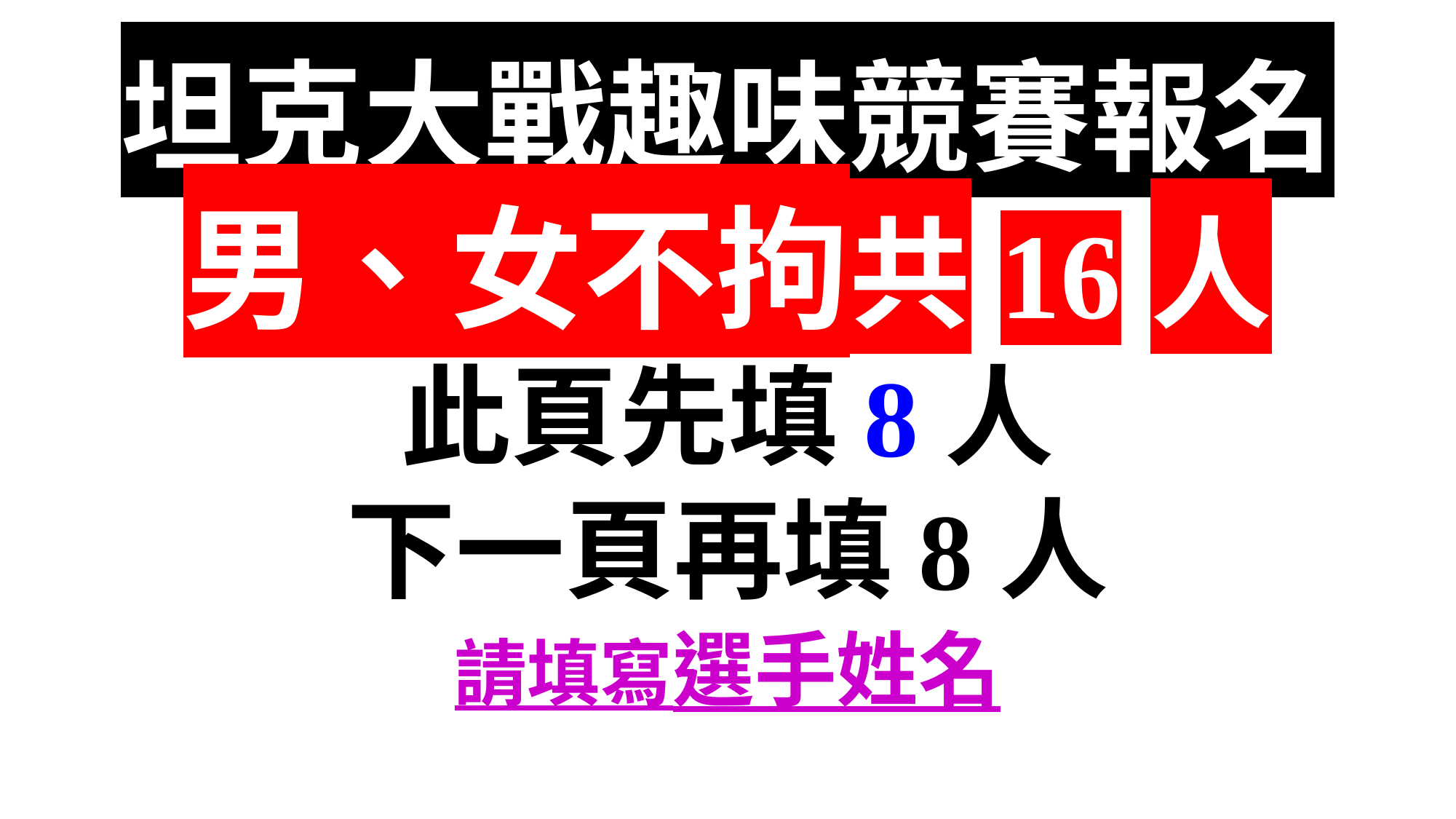

坦克大戰趣味競賽報名
男、女不拘共16人
此頁先填8人
下一頁再填8人
請填寫選手姓名